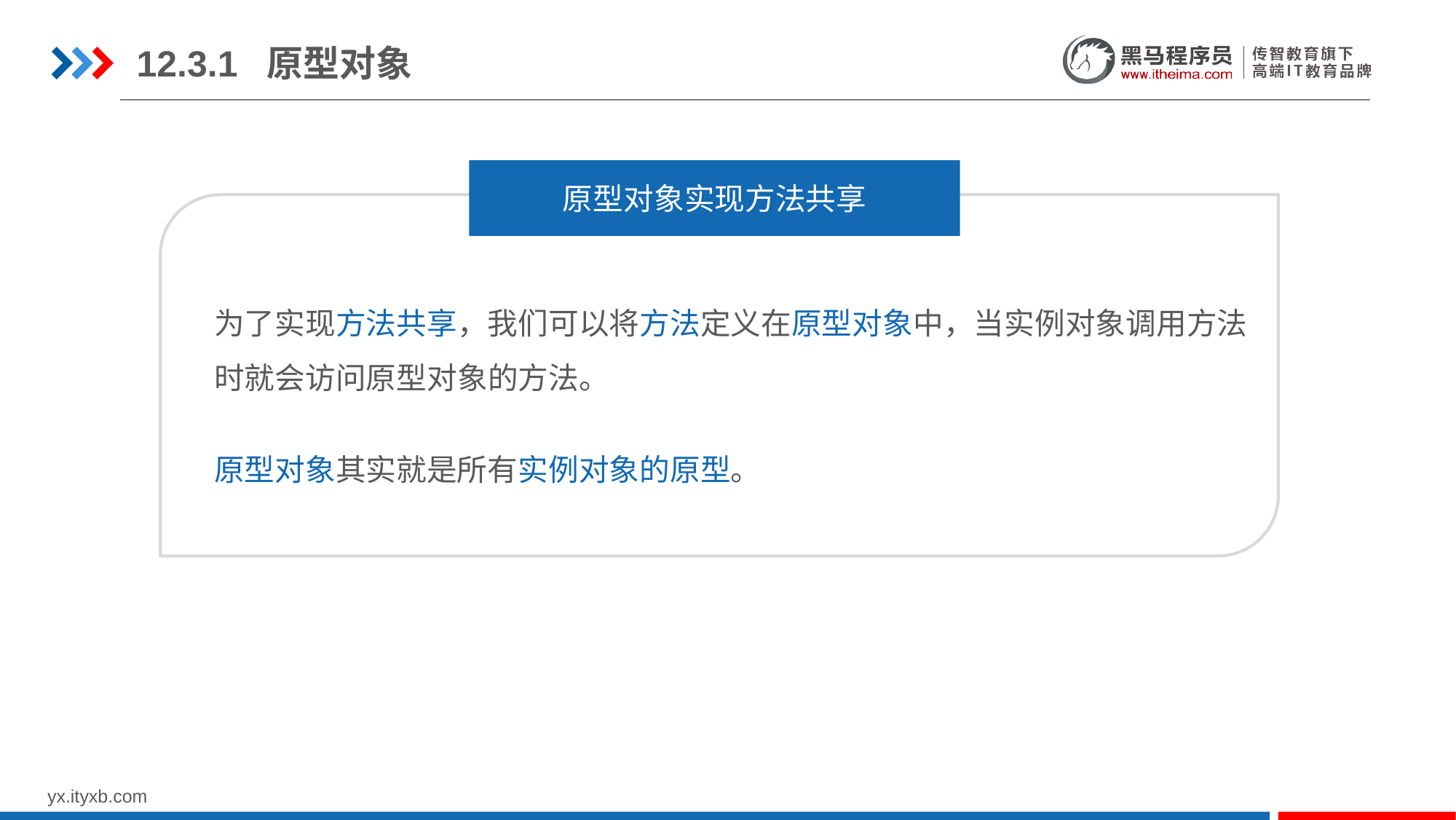

12.3.1  原型对象
原型对象实现方法共享

为了实现方法共享，我们可以将方法定义在原型对象中，当实例对象调用方法时就会访问原型对象的方法。
原型对象其实就是所有实例对象的原型。